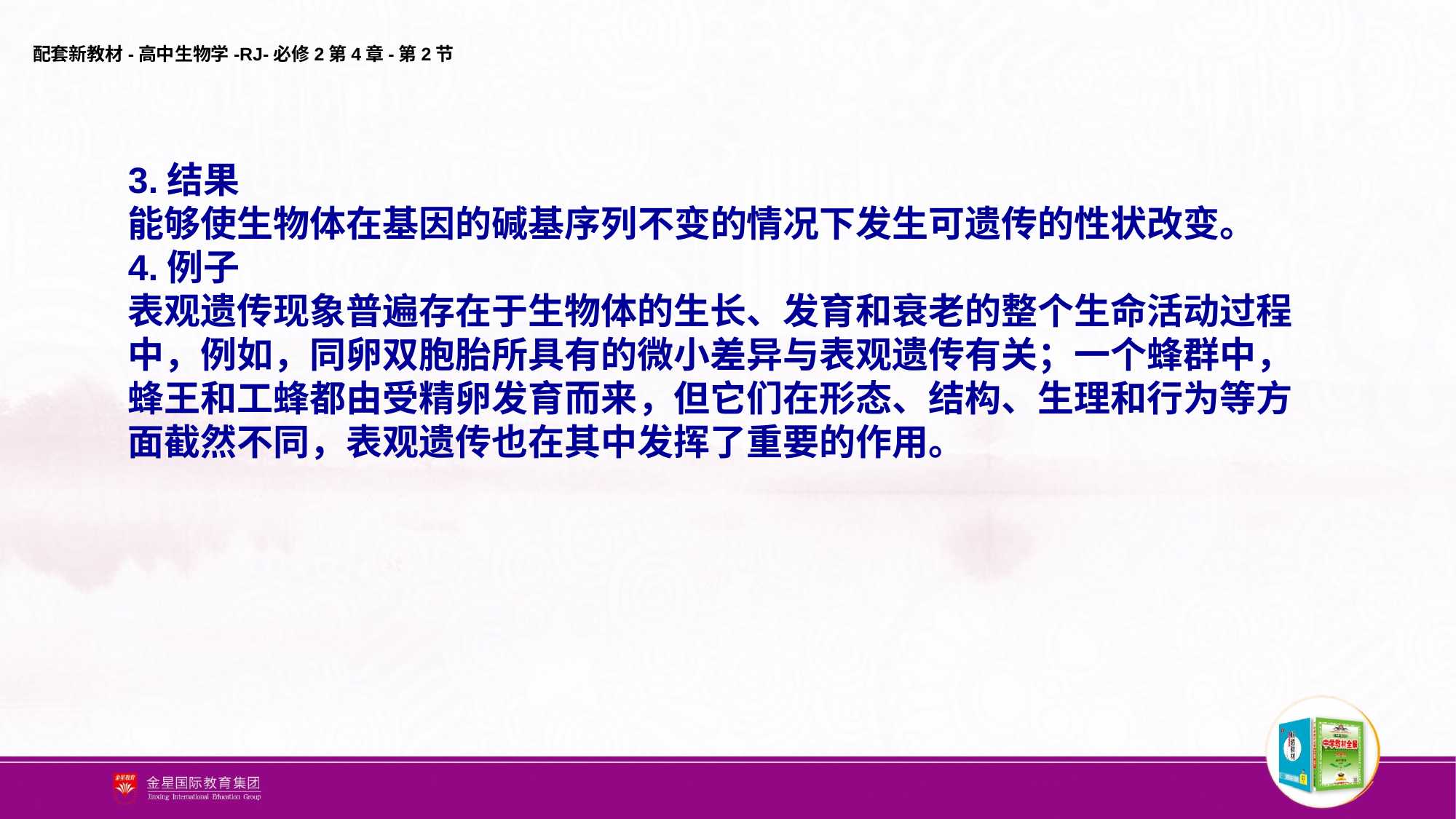

3.结果
能够使生物体在基因的碱基序列不变的情况下发生可遗传的性状改变。
4.例子
表观遗传现象普遍存在于生物体的生长、发育和衰老的整个生命活动过程中，例如，同卵双胞胎所具有的微小差异与表观遗传有关；一个蜂群中，蜂王和工蜂都由受精卵发育而来，但它们在形态、结构、生理和行为等方面截然不同，表观遗传也在其中发挥了重要的作用。